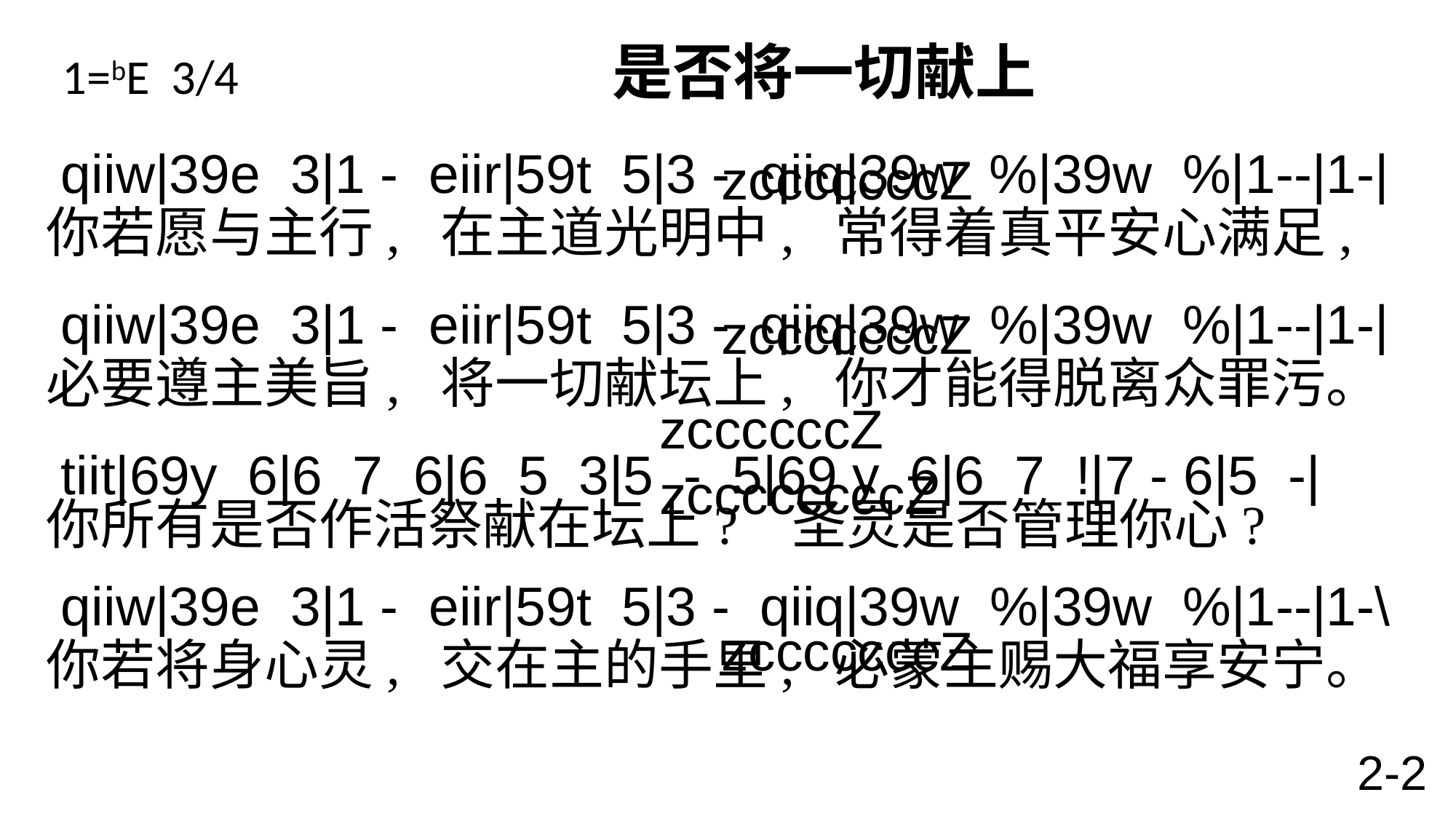

# 1=bE  3/4                                 是否将一切献上
                                     zcccccccZ
qiiw|39e  3|1 -  eiir|59t  5|3 -  qiiq|39w  %|39w  %|1--|1-|
你若愿与主行,  在主道光明中,  常得着真平安心满足,
 qiiw|39e  3|1 -  eiir|59t  5|3 -  qiiq|39w  %|39w  %|1--|1-|
必要遵主美旨,  将一切献坛上,  你才能得脱离众罪污。
 tiit|69y  6|6  7  6|6  5  3|5  -  5|69 y  6|6  7  !|7 - 6|5  -|
你所有是否作活祭献在坛上?   圣灵是否管理你心?
 qiiw|39e  3|1 -  eiir|59t  5|3 -  qiiq|39w  %|39w  %|1--|1-\
你若将身心灵,  交在主的手里,  必蒙主赐大福享安宁。
                                     zcccccccZ
zccccccZ                           zccccccccZ

                                     zcccccccZ
2-2